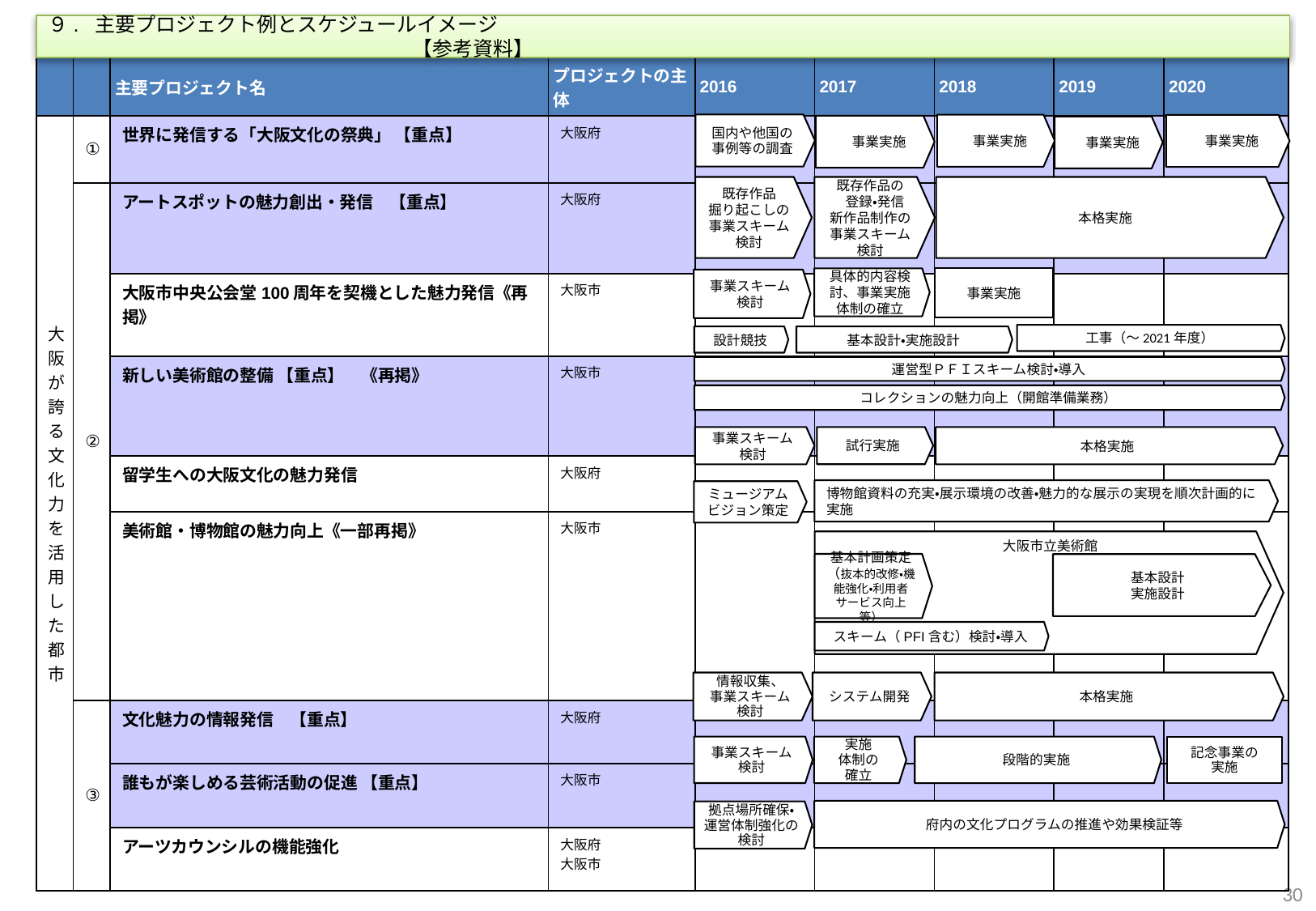

９.  主要プロジェクト例とスケジュールイメージ　　　　　　　　　　　　　　　　　　　　　　　　　　　　　　　　　　　　　　　　　　　　　　　　　　　　　　　　【参考資料】
|  |  | 主要プロジェクト名 | プロジェクトの主体 | 2016 | 2017 | 2018 | 2019 | 2020 |
| --- | --- | --- | --- | --- | --- | --- | --- | --- |
| 大阪が誇る文化力を活用した都市 | ① | 世界に発信する「大阪文化の祭典」 【重点】 | 大阪府 |  |  |  |  |  |
|  | ② | アートスポットの魅力創出・発信　【重点】 | 大阪府 |  |  |  |  |  |
|  |  | 大阪市中央公会堂100周年を契機とした魅力発信《再掲》 | 大阪市 |  |  |  |  |  |
|  |  | 新しい美術館の整備 【重点】　《再掲》 | 大阪市 |  |  |  |  |  |
|  |  | 留学生への大阪文化の魅力発信 | 大阪府 |  |  |  |  |  |
|  |  | 美術館・博物館の魅力向上《一部再掲》 | 大阪市 |  |  |  |  |  |
|  | ③ | 文化魅力の情報発信　【重点】 | 大阪府 |  |  |  |  |  |
|  |  | 誰もが楽しめる芸術活動の促進 【重点】 | 大阪市 |  |  |  |  |  |
|  |  | アーツカウンシルの機能強化 | 大阪府 大阪市 |  |  |  |  |  |
国内や他国の事例等の調査
　事業実施
　事業実施
　事業実施
　事業実施
既存作品
掘り起こしの事業スキーム検討
既存作品の
  登録・発信
新作品制作の事業スキーム
検討
本格実施
具体的内容検討、事業実施体制の確立
事業実施
事業スキーム検討
工事（～2021年度）
設計競技
基本設計・実施設計
運営型ＰＦＩスキーム検討・導入
コレクションの魅力向上（開館準備業務）
試行実施
事業スキーム検討
本格実施
博物館資料の充実・展示環境の改善・魅力的な展示の実現を順次計画的に実施
ミュージアム
ビジョン策定
　　　　　　　　　　　　　大阪市立美術館
基本計画策定
（抜本的改修・機能強化・利用者サービス向上等）
基本設計
実施設計
スキーム（PFI含む）検討・導入
情報収集、
事業スキーム検討
システム開発
本格実施
事業スキーム検討
実施
体制の
確立
段階的実施
記念事業の
実施
　府内の文化プログラムの推進や効果検証等
拠点場所確保・
運営体制強化の
検討
30